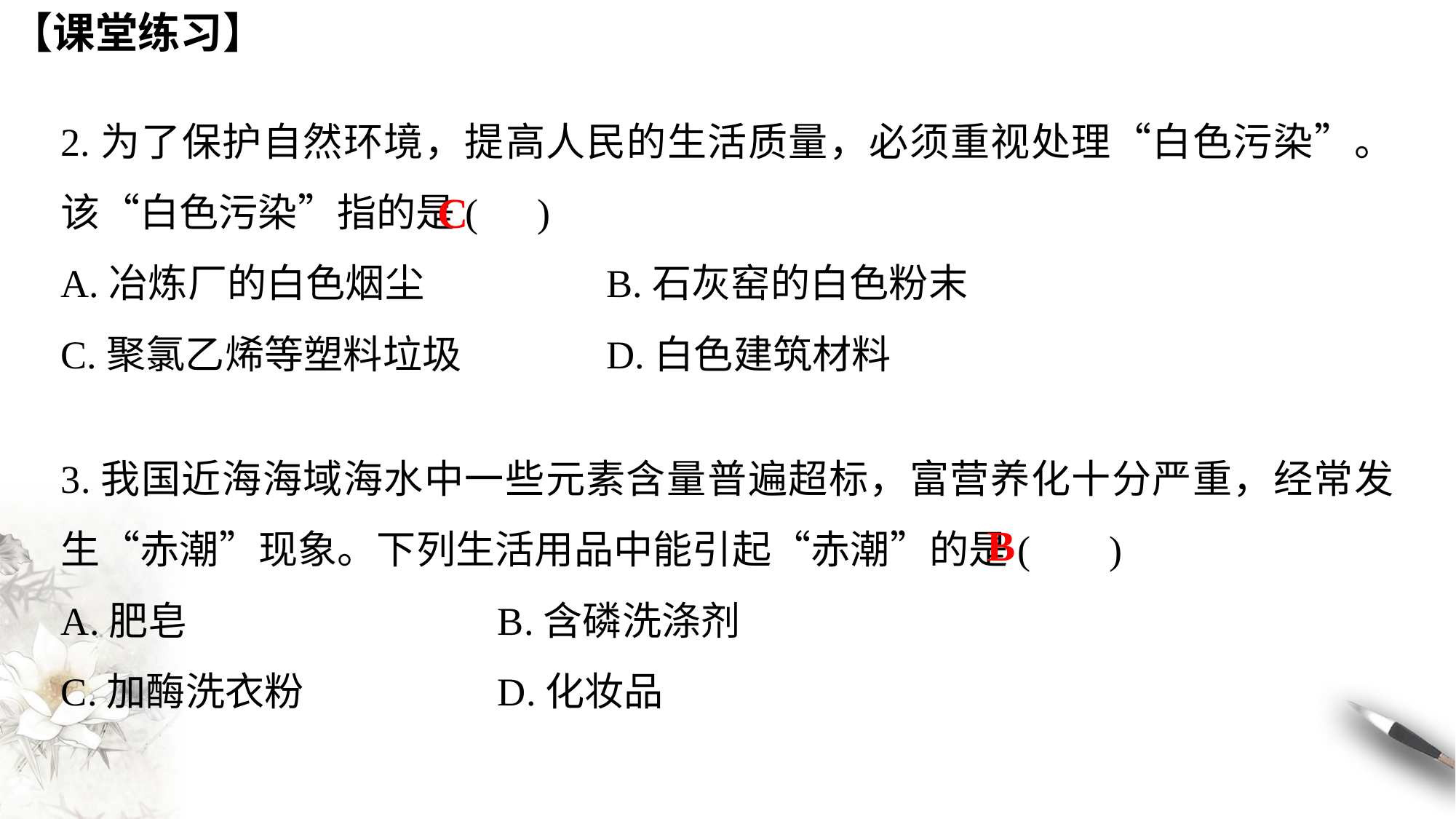

【课堂练习】
2.为了保护自然环境，提高人民的生活质量，必须重视处理“白色污染”。该“白色污染”指的是(      )
A.冶炼厂的白色烟尘		B.石灰窑的白色粉末
C.聚氯乙烯等塑料垃圾		D.白色建筑材料
C
3.我国近海海域海水中一些元素含量普遍超标，富营养化十分严重，经常发生“赤潮”现象。下列生活用品中能引起“赤潮”的是(        )
A.肥皂  			B.含磷洗涤剂
C.加酶洗衣粉  			D.化妆品
B